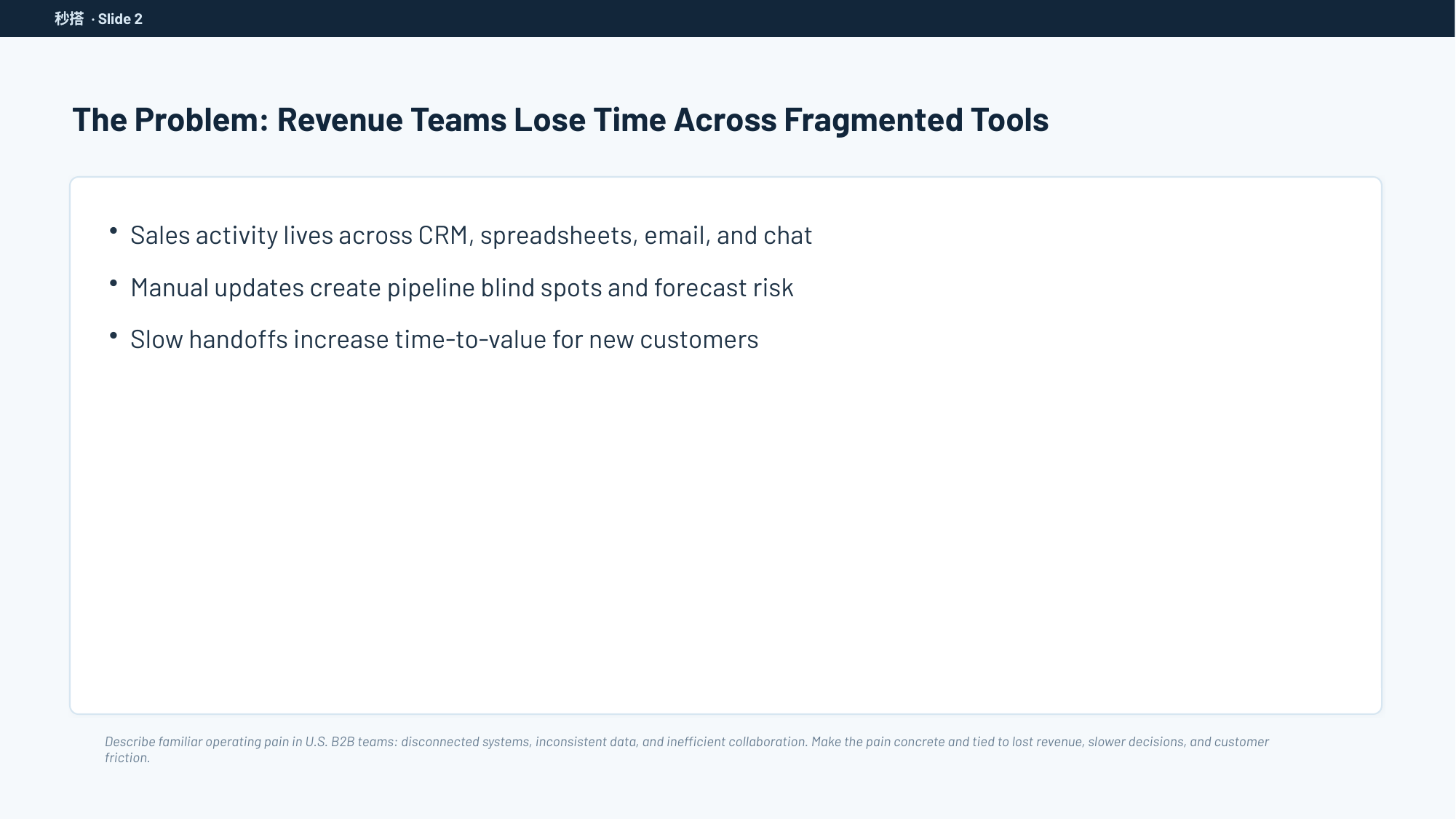

秒搭 · Slide 2
The Problem: Revenue Teams Lose Time Across Fragmented Tools

Sales activity lives across CRM, spreadsheets, email, and chat
Manual updates create pipeline blind spots and forecast risk
Slow handoffs increase time-to-value for new customers
Describe familiar operating pain in U.S. B2B teams: disconnected systems, inconsistent data, and inefficient collaboration. Make the pain concrete and tied to lost revenue, slower decisions, and customer friction.